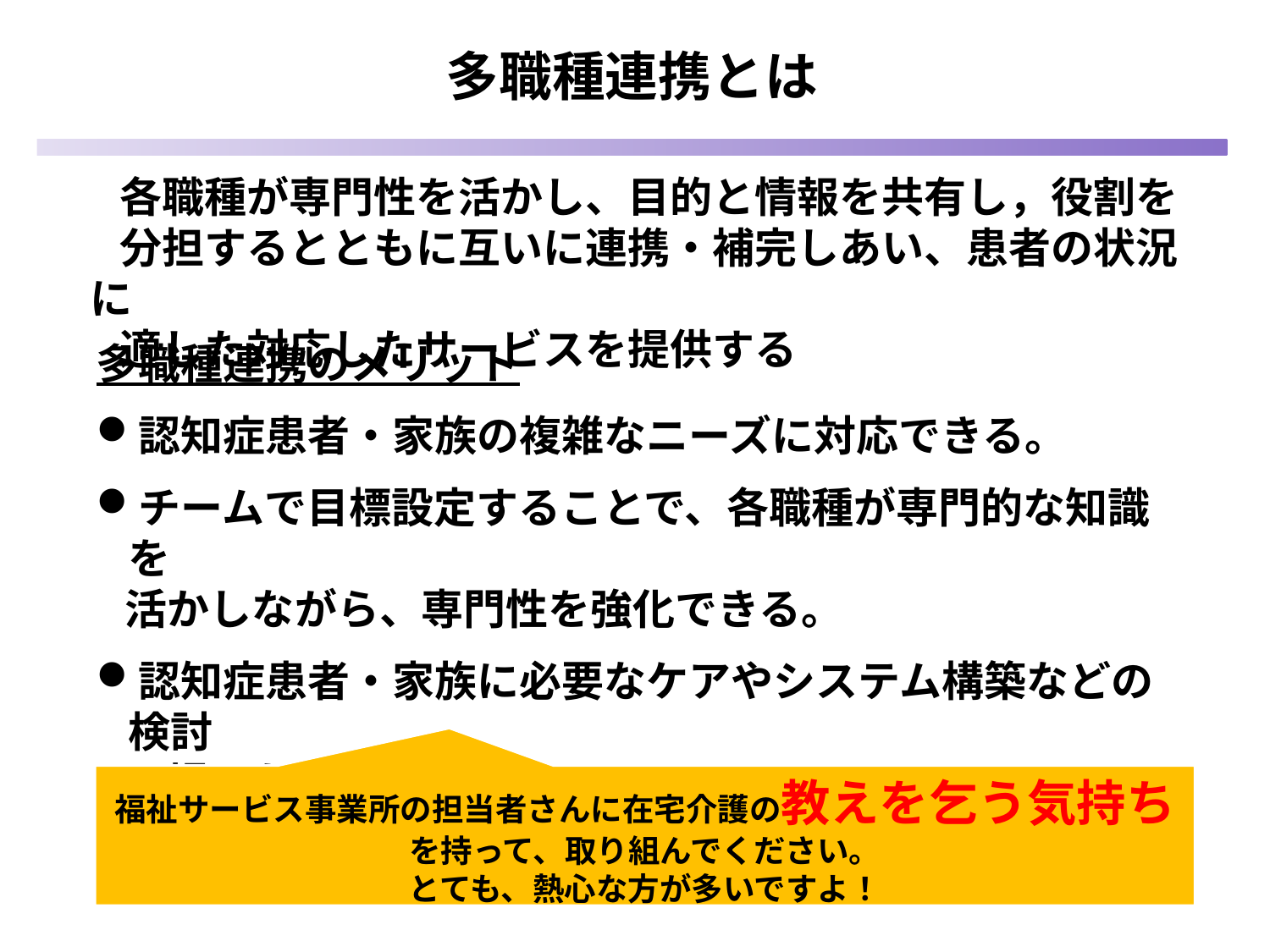

多職種連携とは

  各職種が専門性を活かし、目的と情報を共有し，役割を
  分担するとともに互いに連携・補完しあい、患者の状況に
  適した対応したサービスを提供する
多職種連携のメリット
認知症患者・家族の複雑なニーズに対応できる。
チームで目標設定することで、各職種が専門的な知識を
  活かしながら、専門性を強化できる。
認知症患者・家族に必要なケアやシステム構築などの検討
  の場となる。

福祉サービス事業所の担当者さんに在宅介護の教えを乞う気持ちを持って、取り組んでください。
とても、熱心な方が多いですよ！